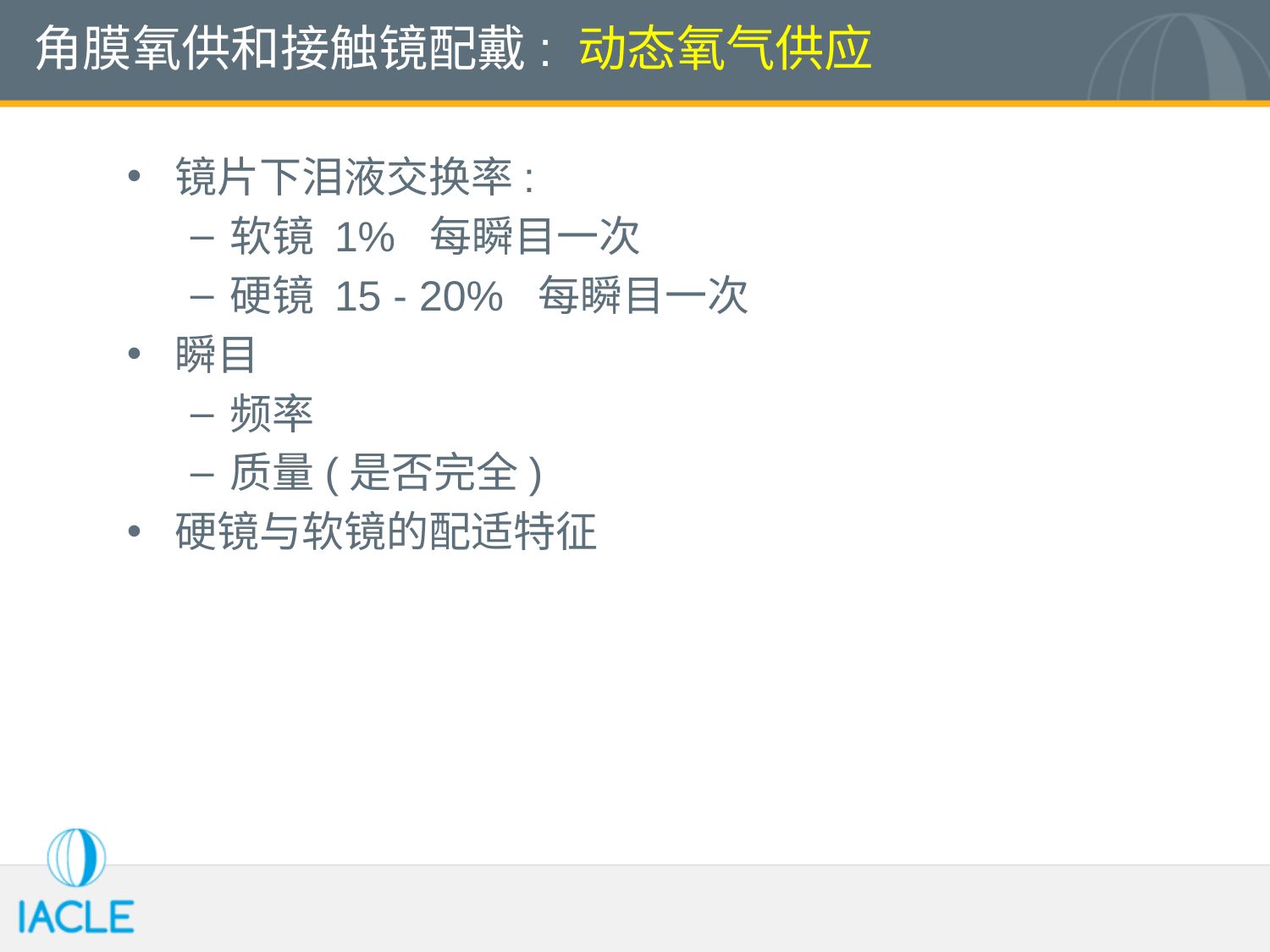

角膜氧供和接触镜配戴: 动态氧气供应
镜片下泪液交换率:
软镜 1%  每瞬目一次
硬镜 15 - 20%  每瞬目一次
瞬目
频率
质量(是否完全)
硬镜与软镜的配适特征